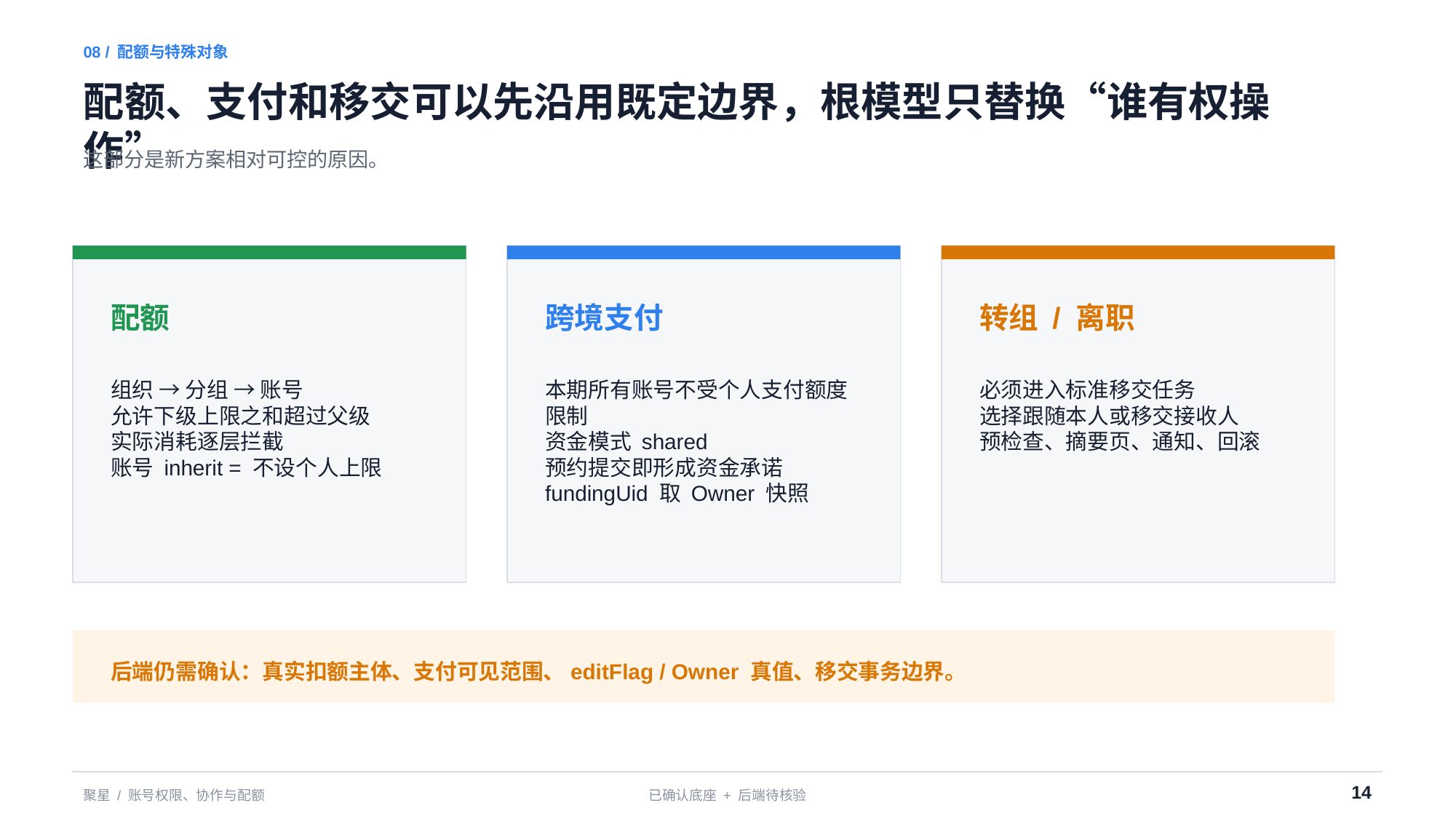

08 / 配额与特殊对象
配额、支付和移交可以先沿用既定边界，根模型只替换“谁有权操作”
这部分是新方案相对可控的原因。

配额
跨境支付
转组 / 离职
组织 → 分组 → 账号
允许下级上限之和超过父级
实际消耗逐层拦截
账号 inherit = 不设个人上限
本期所有账号不受个人支付额度限制
资金模式 shared
预约提交即形成资金承诺
fundingUid 取 Owner 快照
必须进入标准移交任务
选择跟随本人或移交接收人
预检查、摘要页、通知、回滚

后端仍需确认：真实扣额主体、支付可见范围、editFlag / Owner 真值、移交事务边界。

14
聚星 / 账号权限、协作与配额
已确认底座 + 后端待核验